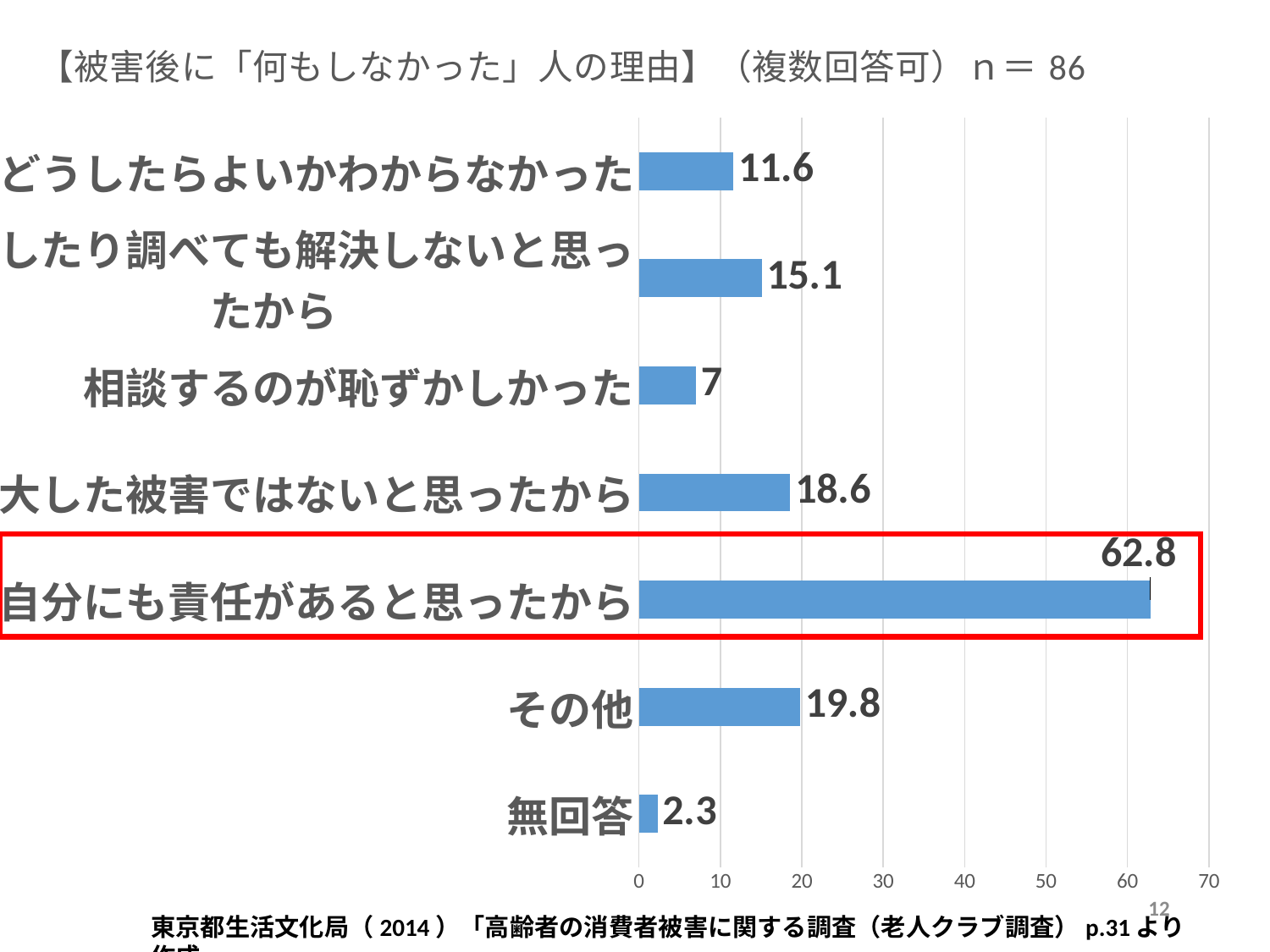

### Chart: 【被害後に「何もしなかった」人の理由】（複数回答可）ｎ＝86

| Category | 系列 1 |
|---|---|
| 無回答 | 2.3 |
| その他 | 19.8 |
| 自分にも責任があると思ったから | 62.8 |
| 大した被害ではないと思ったから | 18.6 |
| 相談するのが恥ずかしかった | 7.0 |
| 相談したり調べても解決しないと思ったから | 15.1 |
| どうしたらよいかわからなかった | 11.6 |
12
東京都生活文化局（2014）「高齢者の消費者被害に関する調査（老人クラブ調査）p.31より作成